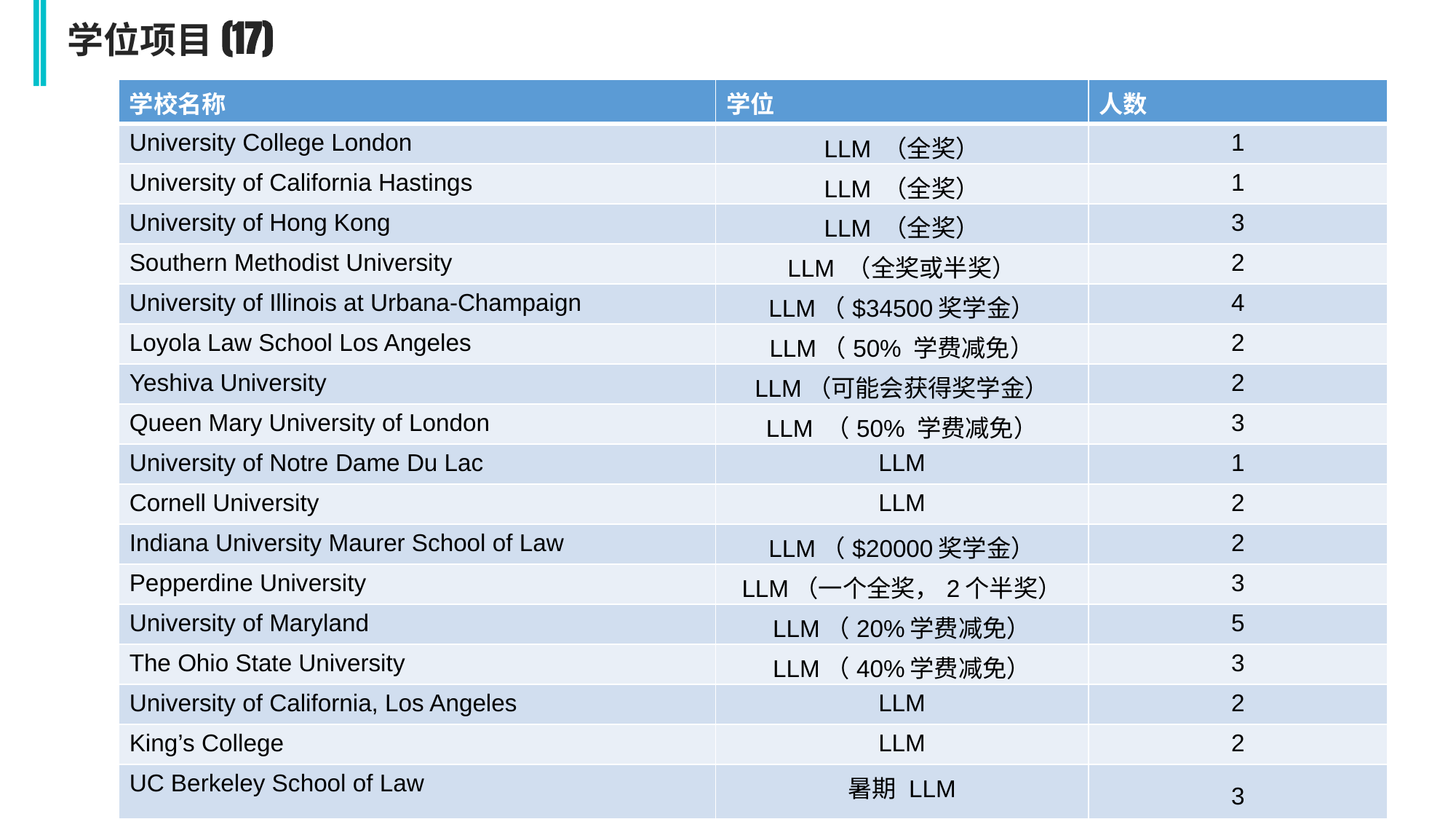

学位项目(17)
| 学校名称 | 学位 | 人数 |
| --- | --- | --- |
| University College London | LLM （全奖） | 1 |
| University of California Hastings | LLM （全奖） | 1 |
| University of Hong Kong | LLM （全奖） | 3 |
| Southern Methodist University | LLM （全奖或半奖） | 2 |
| University of Illinois at Urbana-Champaign | LLM（$34500奖学金） | 4 |
| Loyola Law School Los Angeles | LLM（50% 学费减免） | 2 |
| Yeshiva University | LLM（可能会获得奖学金） | 2 |
| Queen Mary University of London | LLM （50% 学费减免） | 3 |
| University of Notre Dame Du Lac | LLM | 1 |
| Cornell University | LLM | 2 |
| Indiana University Maurer School of Law | LLM（$20000奖学金） | 2 |
| Pepperdine University | LLM（一个全奖，2个半奖） | 3 |
| University of Maryland | LLM（20%学费减免） | 5 |
| The Ohio State University | LLM（40%学费减免） | 3 |
| University of California, Los Angeles | LLM | 2 |
| King’s College | LLM | 2 |
| UC Berkeley School of Law | 暑期 LLM | 3 |